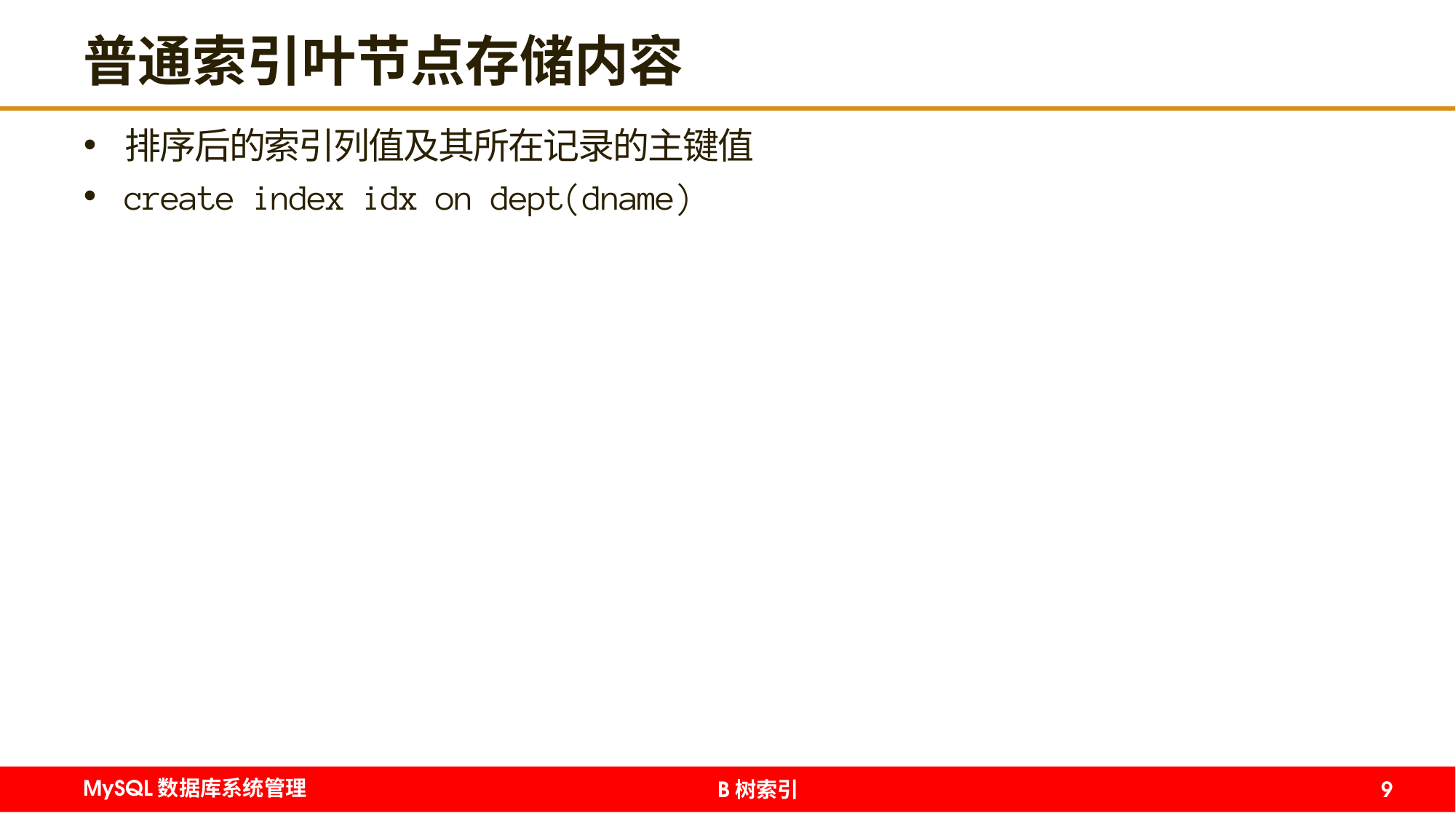

# 普通索引叶节点存储内容
排序后的索引列值及其所在记录的主键值
create index idx on dept(dname)